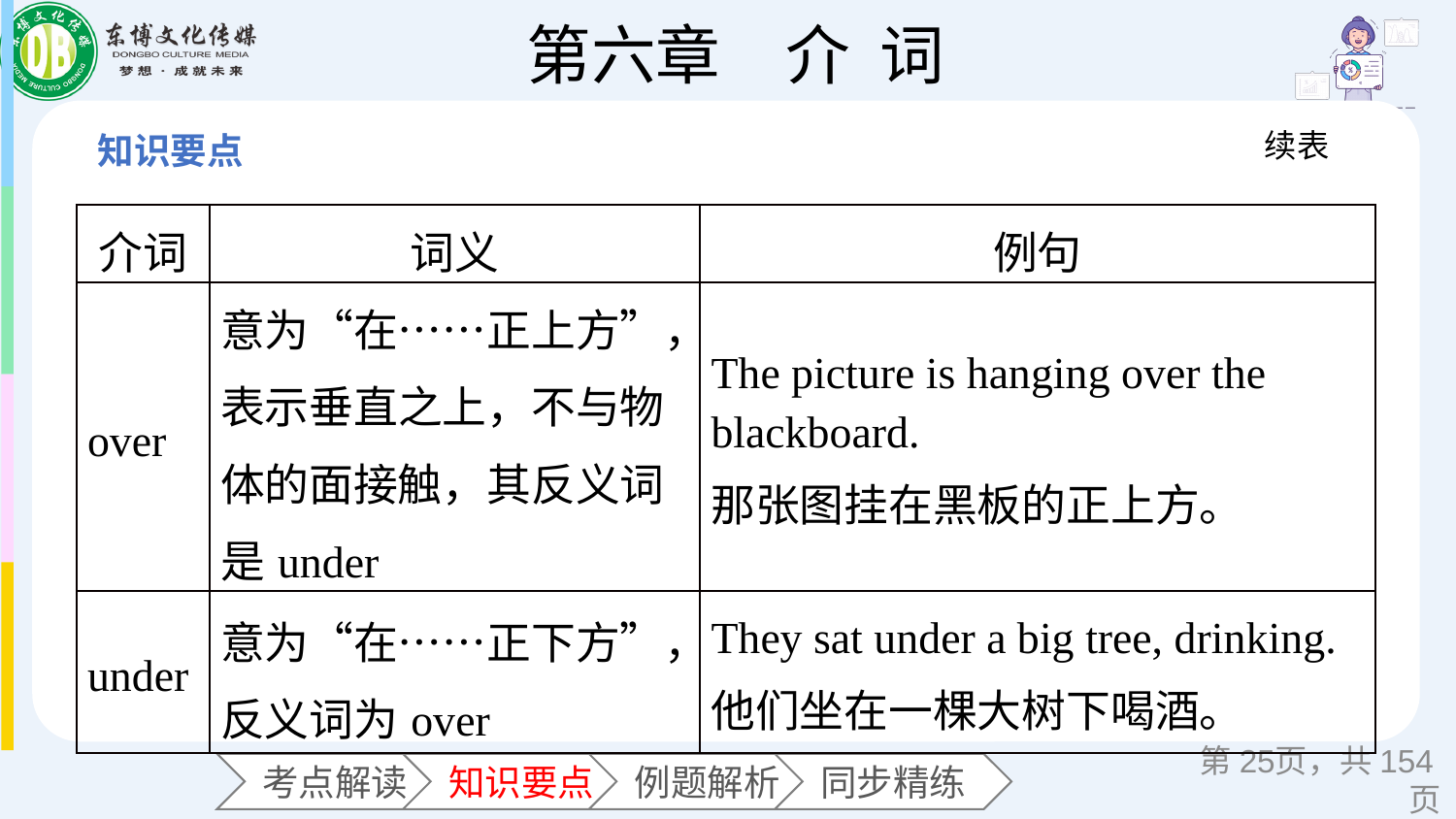

续表
| 介词 | 词义 | 例句 |
| --- | --- | --- |
| over | 意为“在……正上方”，表示垂直之上，不与物体的面接触，其反义词是under | The picture is hanging over the blackboard. 那张图挂在黑板的正上方。 |
| under | 意为“在……正下方”，反义词为over | They sat under a big tree, drinking. 他们坐在一棵大树下喝酒。 |
第25页，共154页